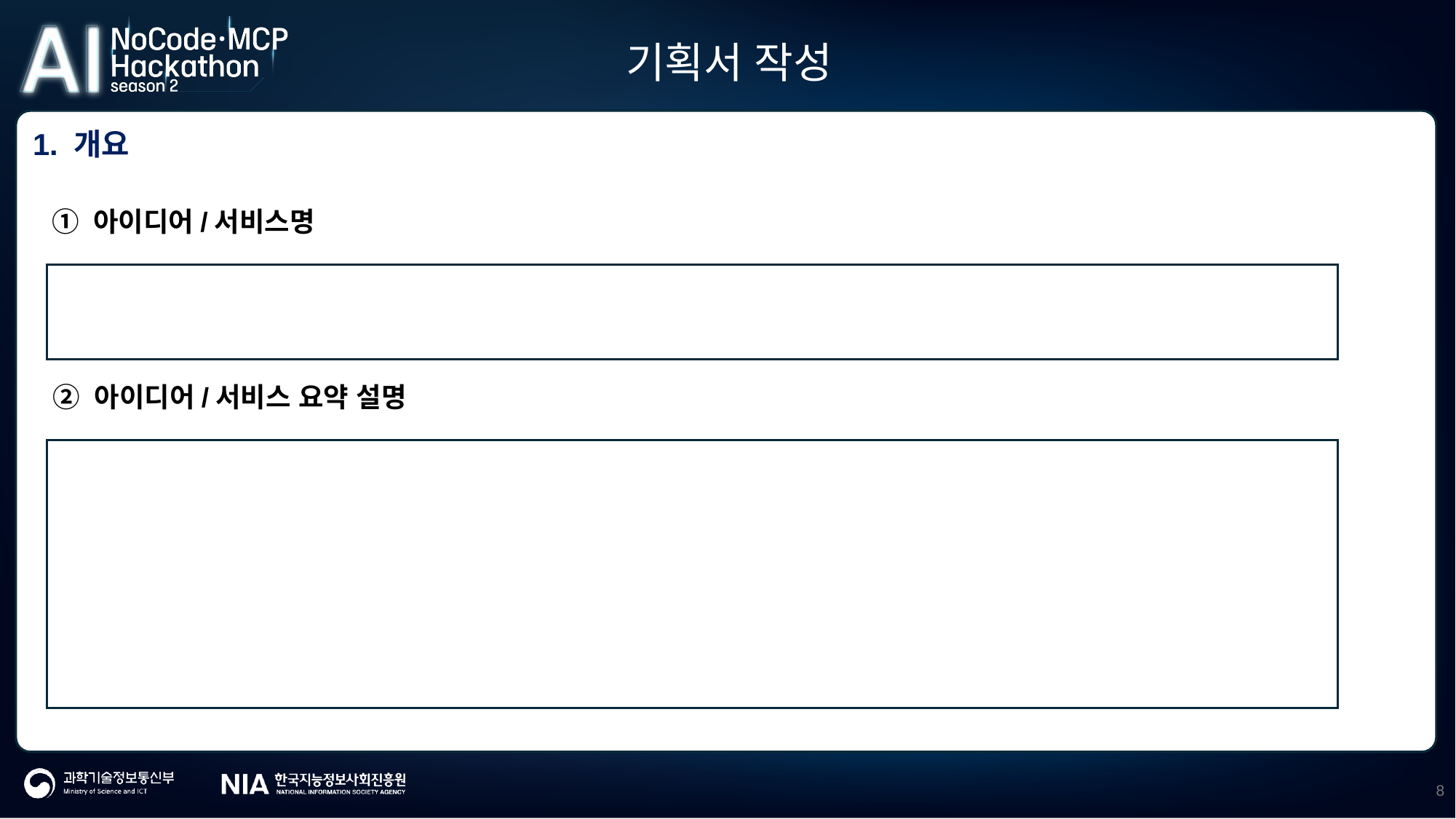

기획서 작성

1. 개요
① 아이디어/서비스명

② 아이디어/서비스 요약 설명